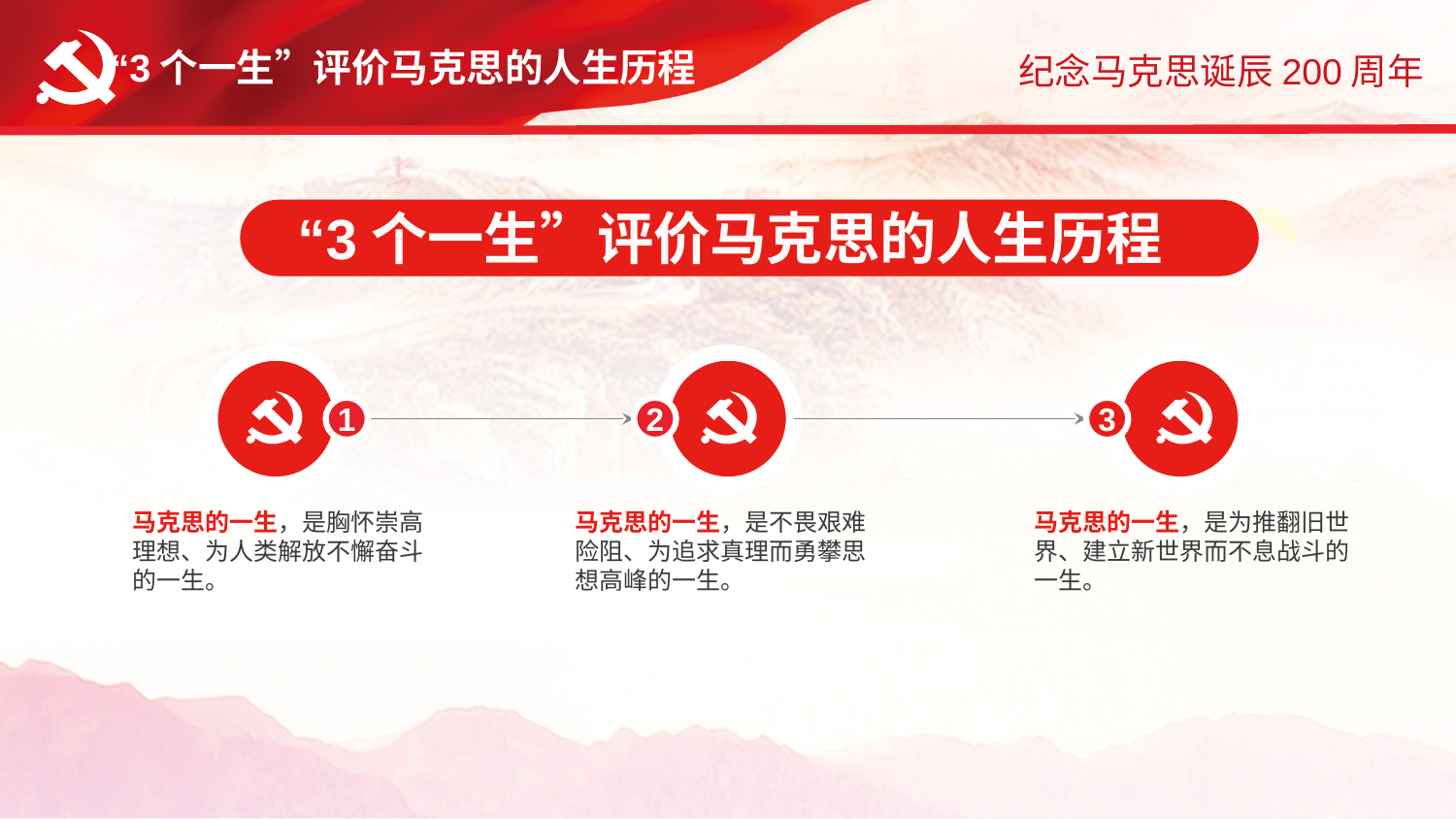

“3个一生”评价马克思的人生历程
“3个一生”评价马克思的人生历程

1
2
3
马克思的一生，是胸怀崇高理想、为人类解放不懈奋斗的一生。
马克思的一生，是不畏艰难险阻、为追求真理而勇攀思想高峰的一生。
马克思的一生，是为推翻旧世界、建立新世界而不息战斗的一生。
字符延长可删除